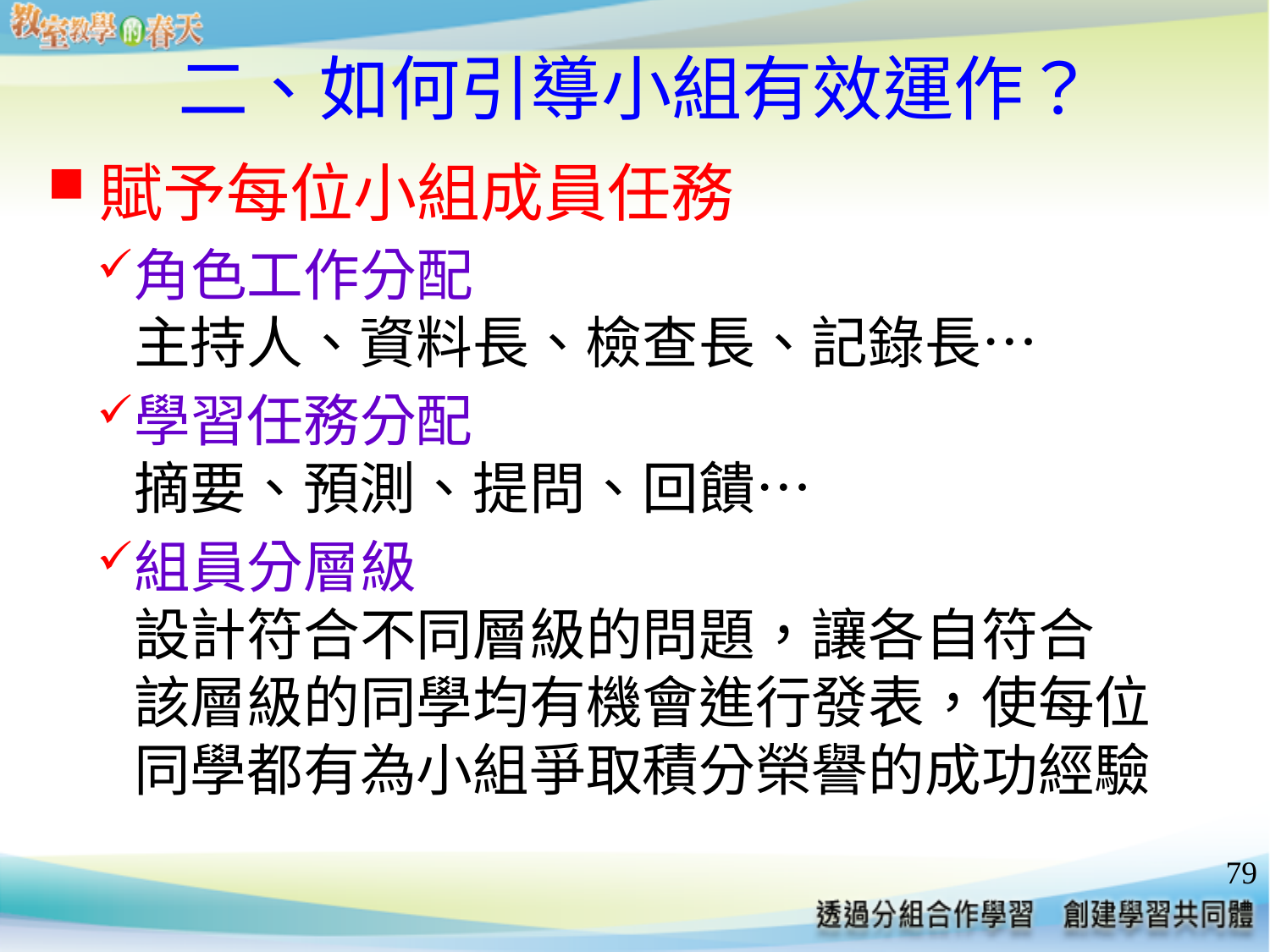

# 二、如何引導小組有效運作？
賦予每位小組成員任務
角色工作分配
主持人、資料長、檢查長、記錄長…
學習任務分配
摘要、預測、提問、回饋…
組員分層級
設計符合不同層級的問題，讓各自符合
該層級的同學均有機會進行發表，使每位
同學都有為小組爭取積分榮譽的成功經驗
79